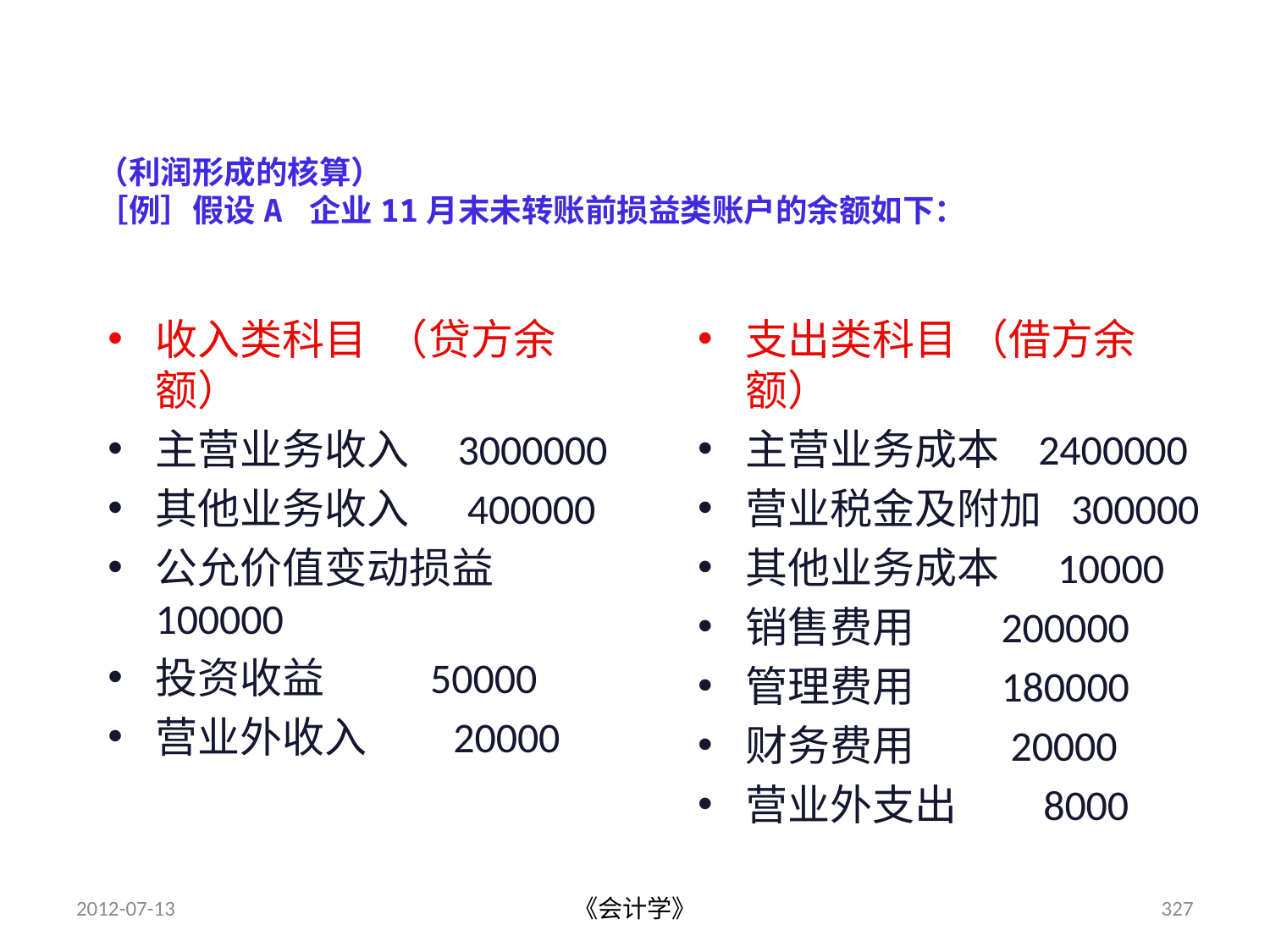

（利润形成的核算）
［例］假设A 企业11月末未转账前损益类账户的余额如下：
收入类科目  （贷方余额）
主营业务收入    3000000
其他业务收入     400000
公允价值变动损益 100000
投资收益          50000
营业外收入        20000

支出类科目 （借方余额）
主营业务成本   2400000
营业税金及附加  300000
其他业务成本     10000
销售费用        200000
管理费用        180000
财务费用         20000
营业外支出        8000
2012-07-13
《会计学》
327